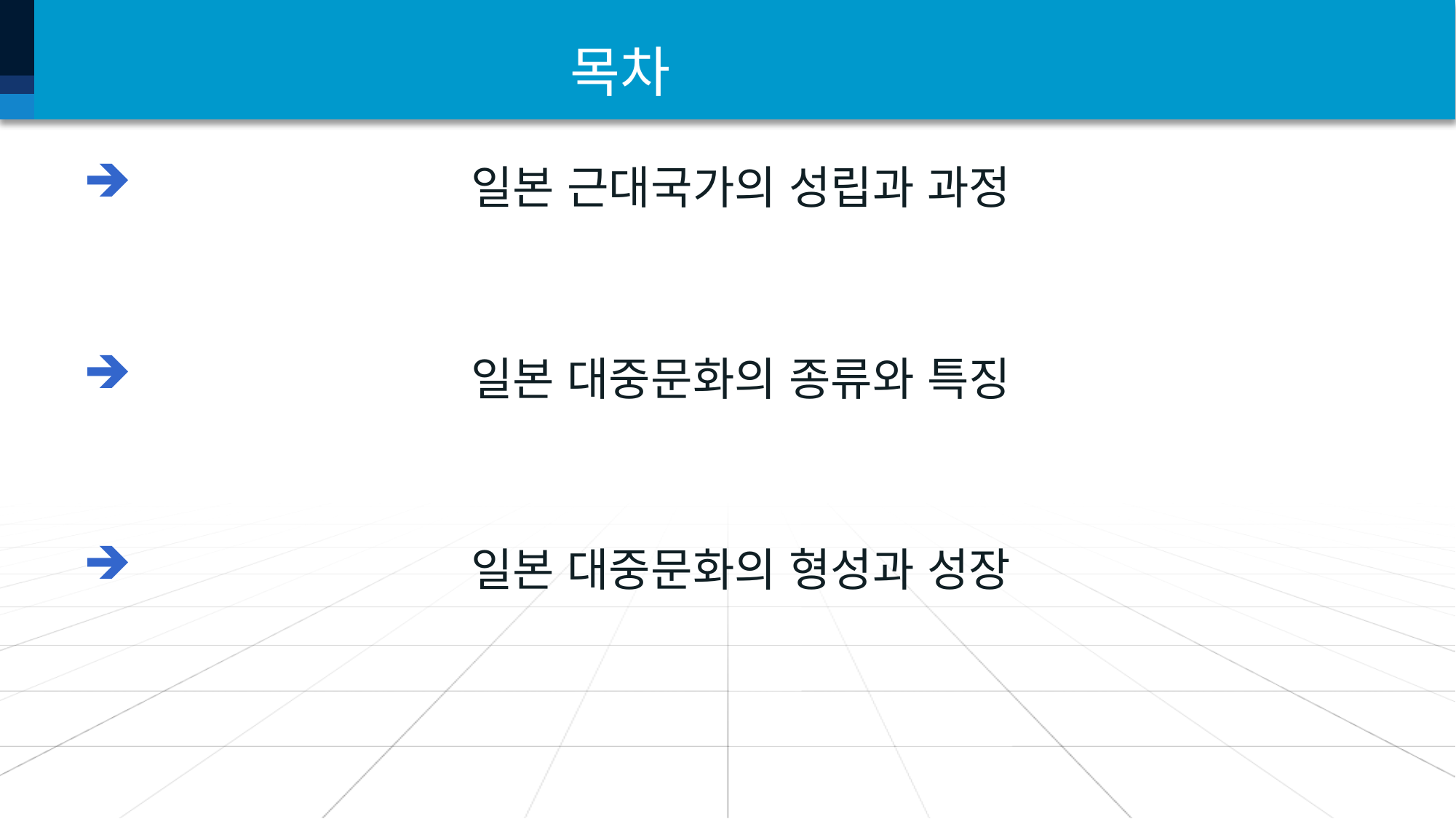

# 목차
                          일본 근대국가의 성립과 과정

                          일본 대중문화의 종류와 특징

                          일본 대중문화의 형성과 성장